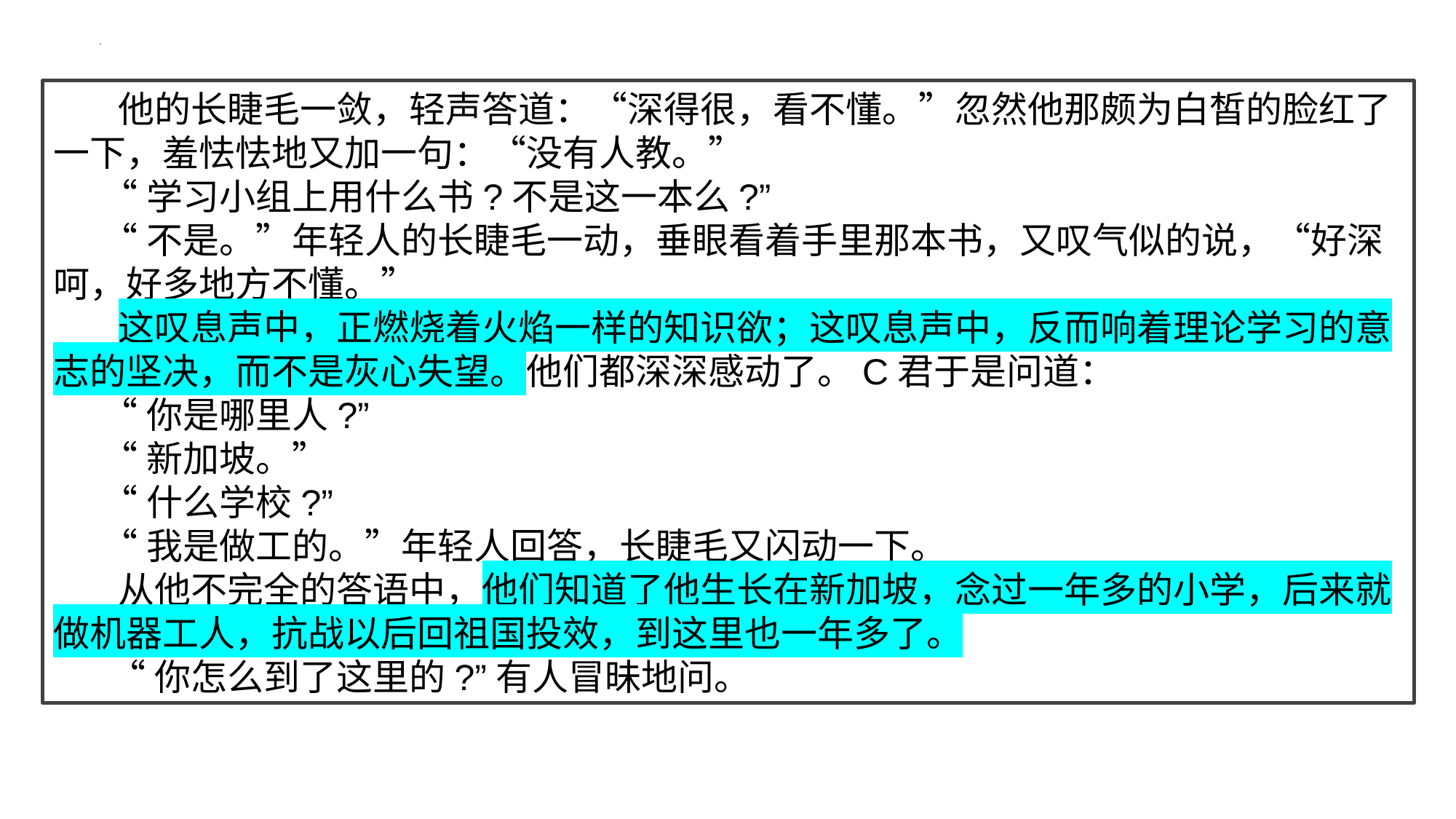

他的长睫毛一敛，轻声答道：“深得很，看不懂。”忽然他那颇为白皙的脸红了一下，羞怯怯地又加一句：“没有人教。”
  “学习小组上用什么书?不是这一本么?”
  “不是。”年轻人的长睫毛一动，垂眼看着手里那本书，又叹气似的说，“好深呵，好多地方不懂。”
   这叹息声中，正燃烧着火焰一样的知识欲；这叹息声中，反而响着理论学习的意志的坚决，而不是灰心失望。他们都深深感动了。C君于是问道：
  “你是哪里人?”
  “新加坡。”
  “什么学校?”
  “我是做工的。”年轻人回答，长睫毛又闪动一下。
   从他不完全的答语中，他们知道了他生长在新加坡，念过一年多的小学，后来就做机器工人，抗战以后回祖国投效，到这里也一年多了。
   “你怎么到了这里的?”有人冒昧地问。